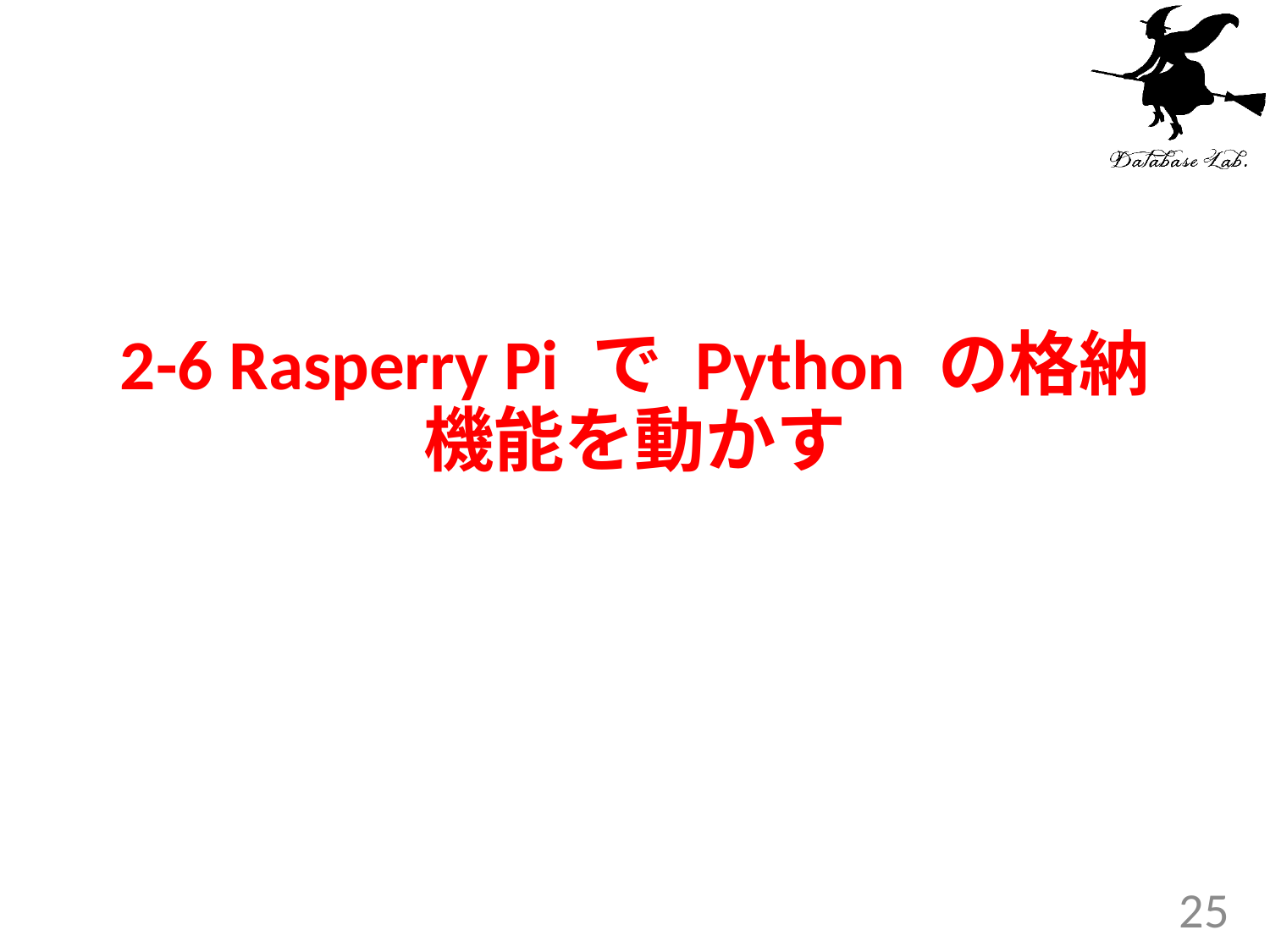

# 2-6 Rasperry Pi で Python の格納機能を動かす

25